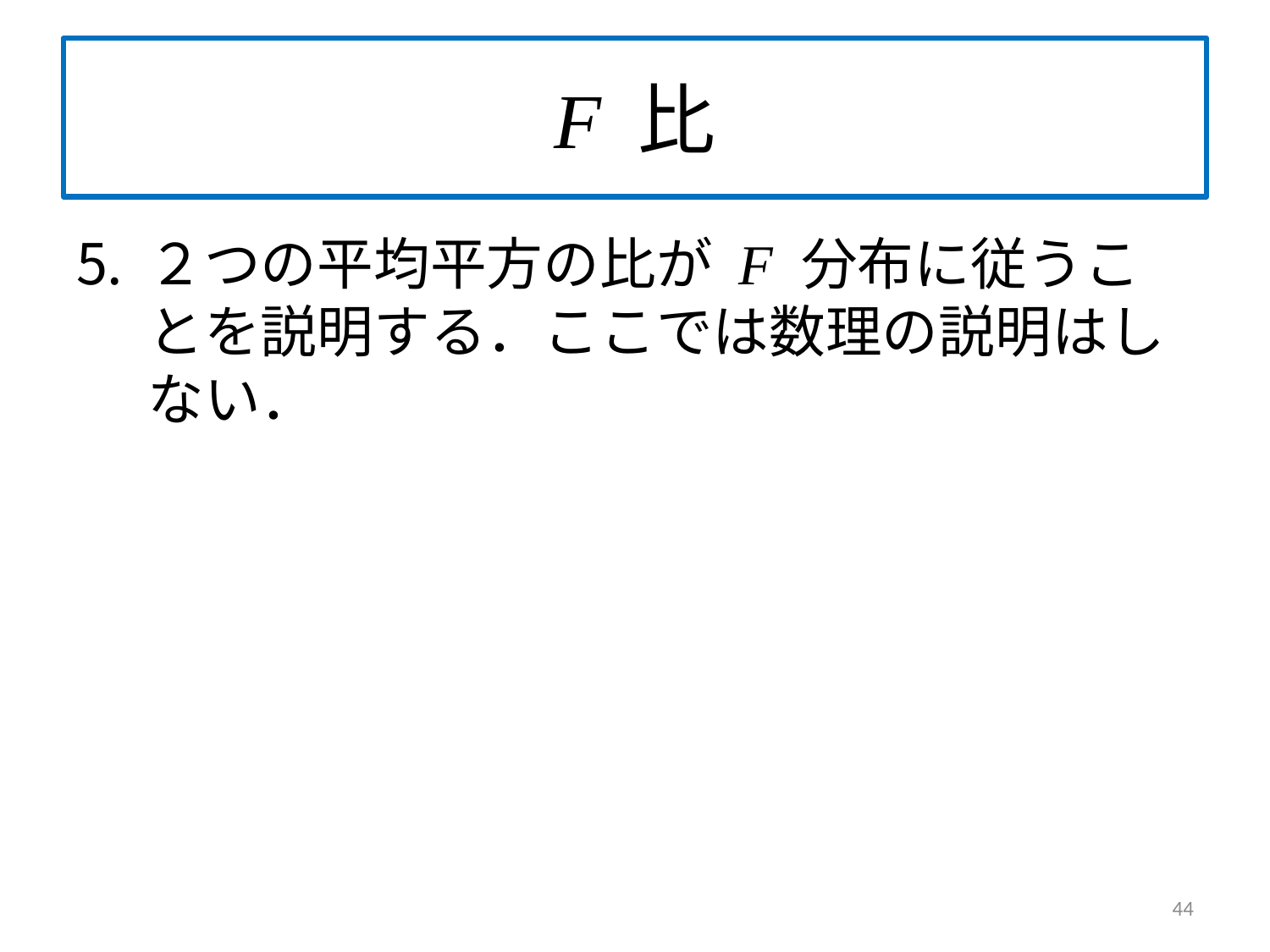

# F 比
２つの平均平方の比が F 分布に従うことを説明する．ここでは数理の説明はしない．
44